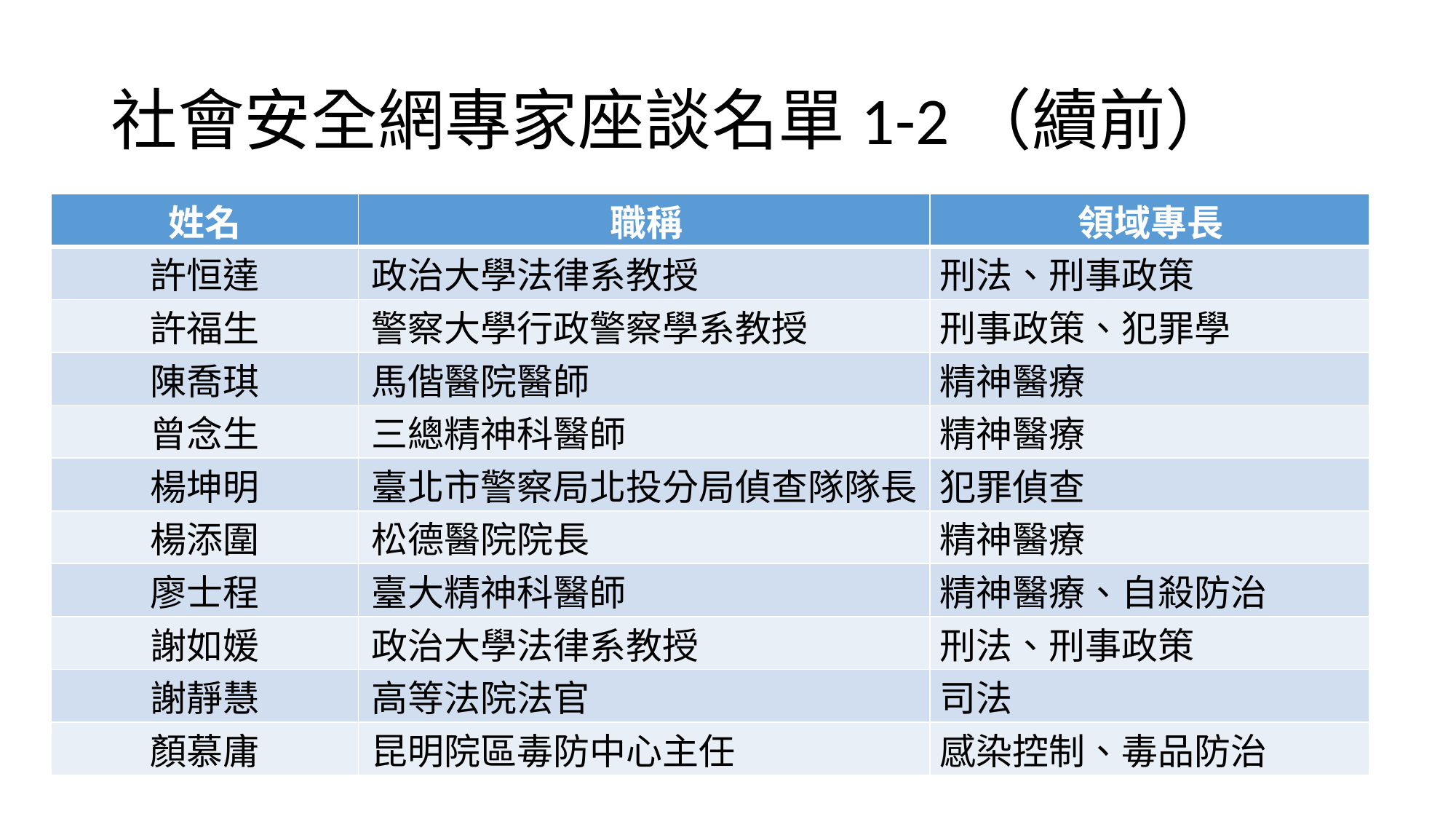

# 社會安全網專家座談名單1-2（續前）
| 姓名 | 職稱 | 領域專長 |
| --- | --- | --- |
| 許恒達 | 政治大學法律系教授 | 刑法、刑事政策 |
| 許福生 | 警察大學行政警察學系教授 | 刑事政策、犯罪學 |
| 陳喬琪 | 馬偕醫院醫師 | 精神醫療 |
| 曾念生 | 三總精神科醫師 | 精神醫療 |
| 楊坤明 | 臺北市警察局北投分局偵查隊隊長 | 犯罪偵查 |
| 楊添圍 | 松德醫院院長 | 精神醫療 |
| 廖士程 | 臺大精神科醫師 | 精神醫療、自殺防治 |
| 謝如媛 | 政治大學法律系教授 | 刑法、刑事政策 |
| 謝靜慧 | 高等法院法官 | 司法 |
| 顏慕庸 | 昆明院區毒防中心主任 | 感染控制、毒品防治 |